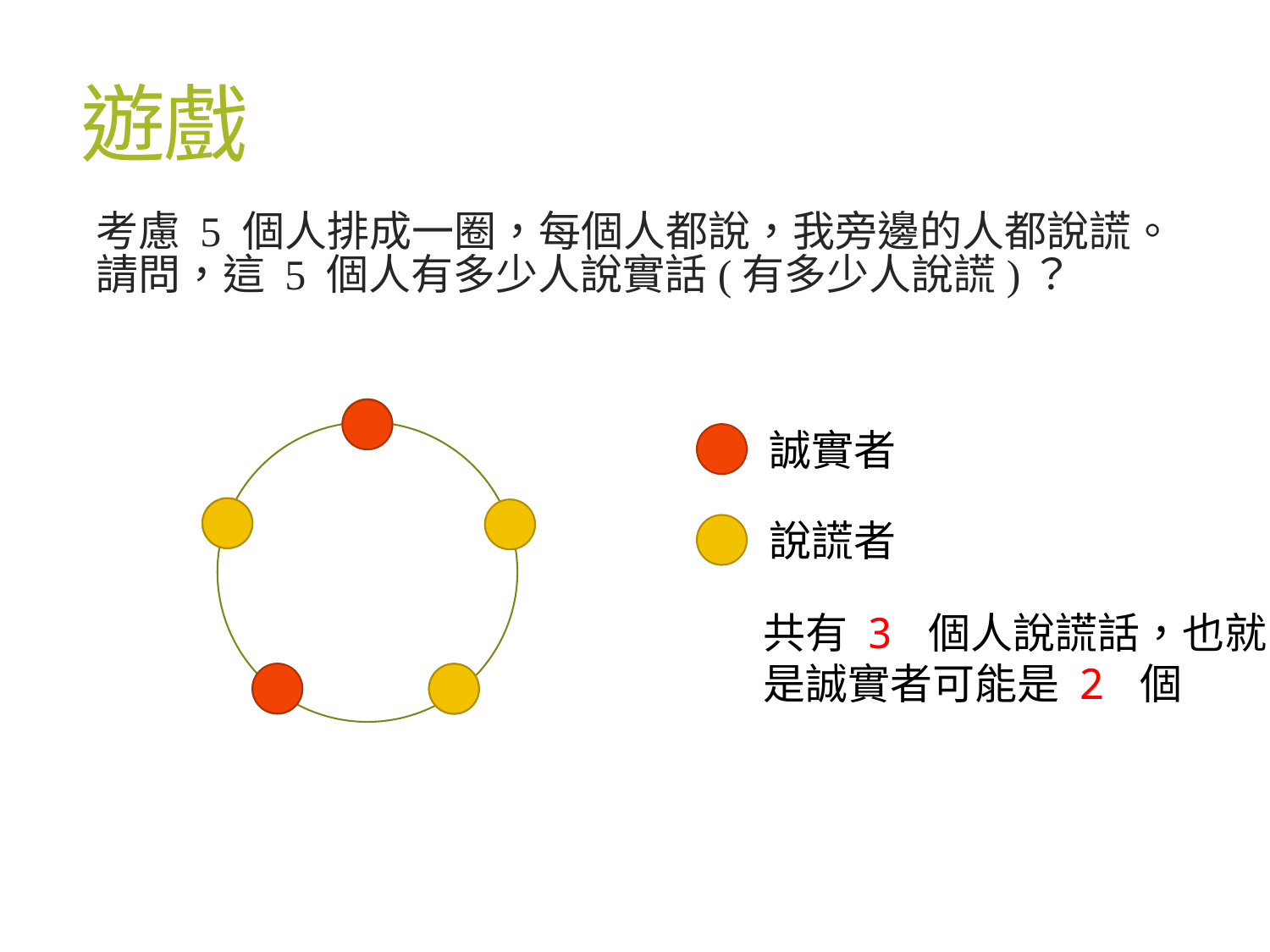

# 遊戲
考慮 5 個人排成一圈，每個人都說，我旁邊的人都說謊。請問，這 5 個人有多少人說實話(有多少人說謊)？

誠實者

說謊者

共有 3 個人說謊話，也就
是誠實者可能是 2 個